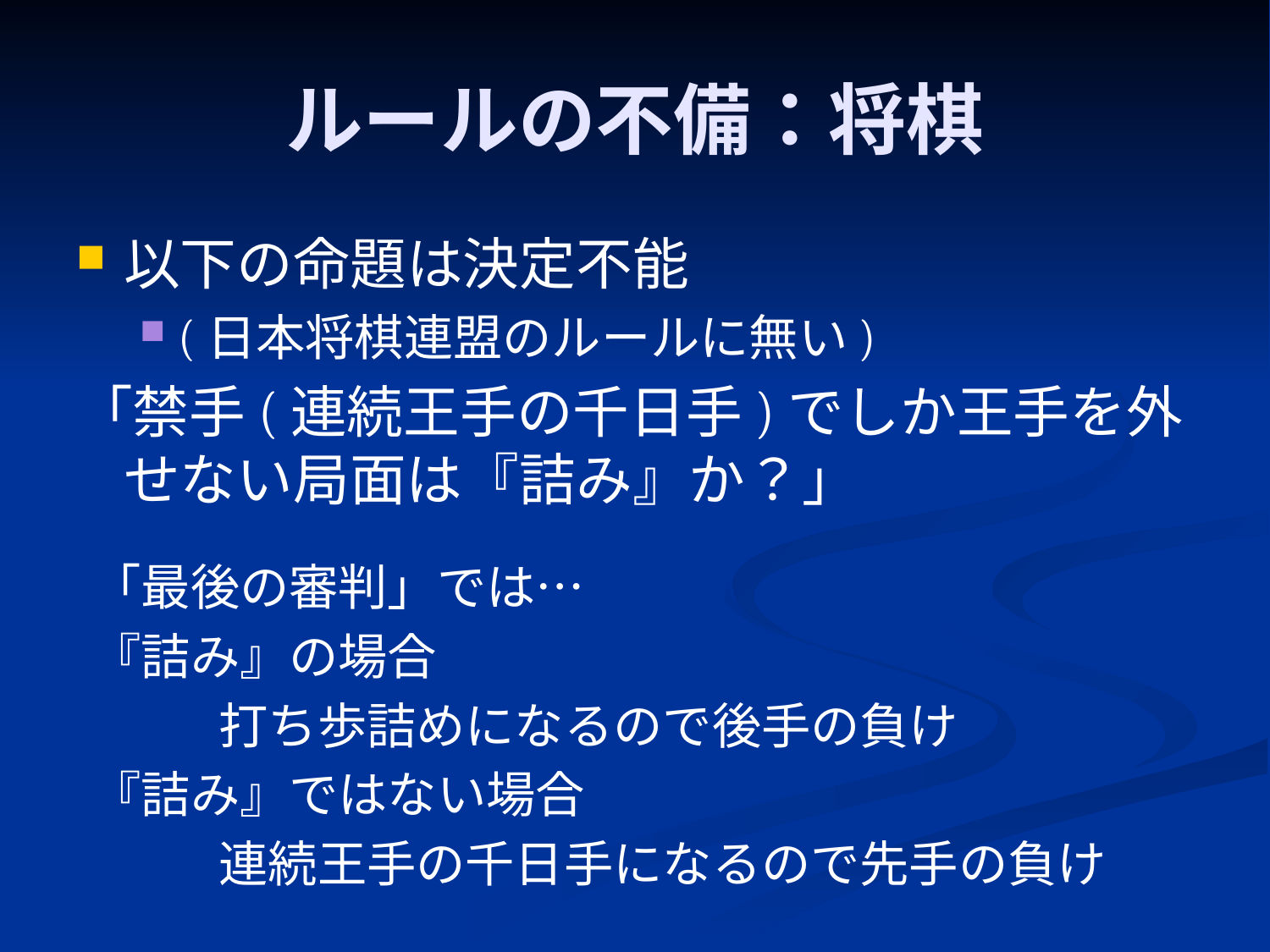

# ルールの不備：将棋
以下の命題は決定不能
(日本将棋連盟のルールに無い)
「禁手(連続王手の千日手)でしか王手を外せない局面は『詰み』か？」
「最後の審判」では…
『詰み』の場合
	打ち歩詰めになるので後手の負け
『詰み』ではない場合
	連続王手の千日手になるので先手の負け